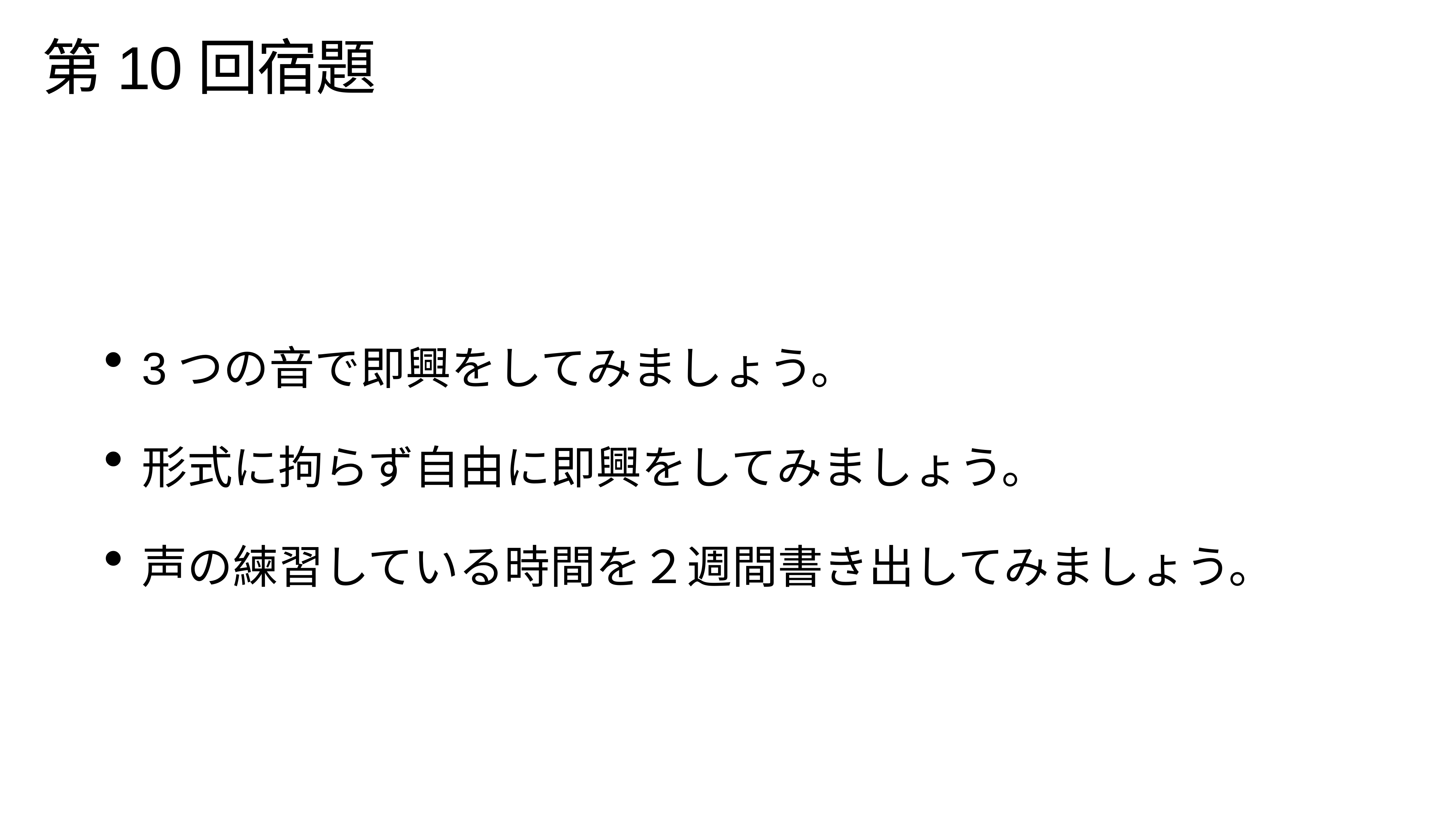

第10回宿題
3つの音で即興をしてみましょう。
形式に拘らず自由に即興をしてみましょう。
声の練習している時間を２週間書き出してみましょう。